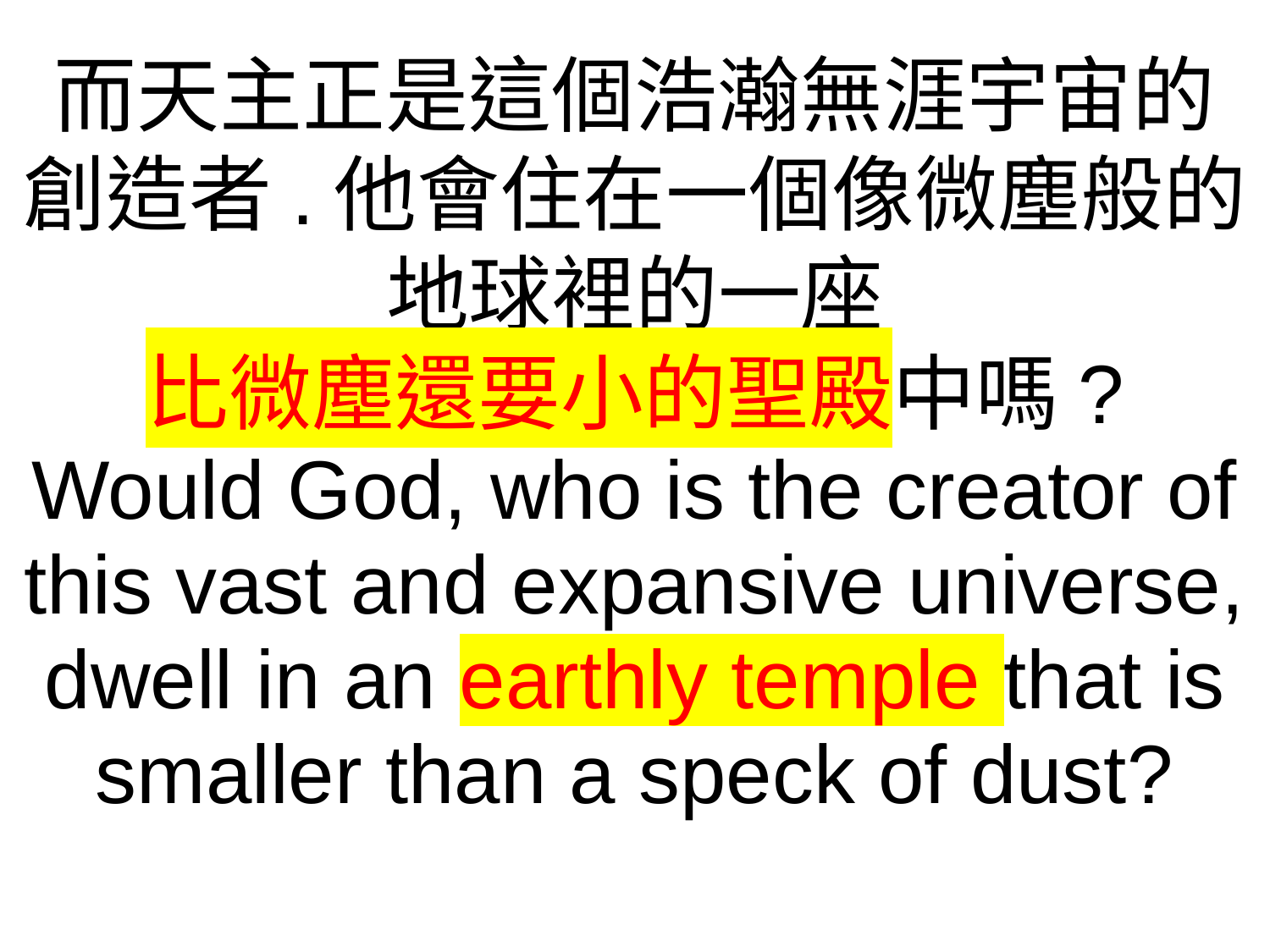

而天主正是這個浩瀚無涯宇宙的創造者.他會住在一個像微塵般的地球裡的一座
比微塵還要小的聖殿中嗎?
Would God, who is the creator of this vast and expansive universe, dwell in an earthly temple that is smaller than a speck of dust?